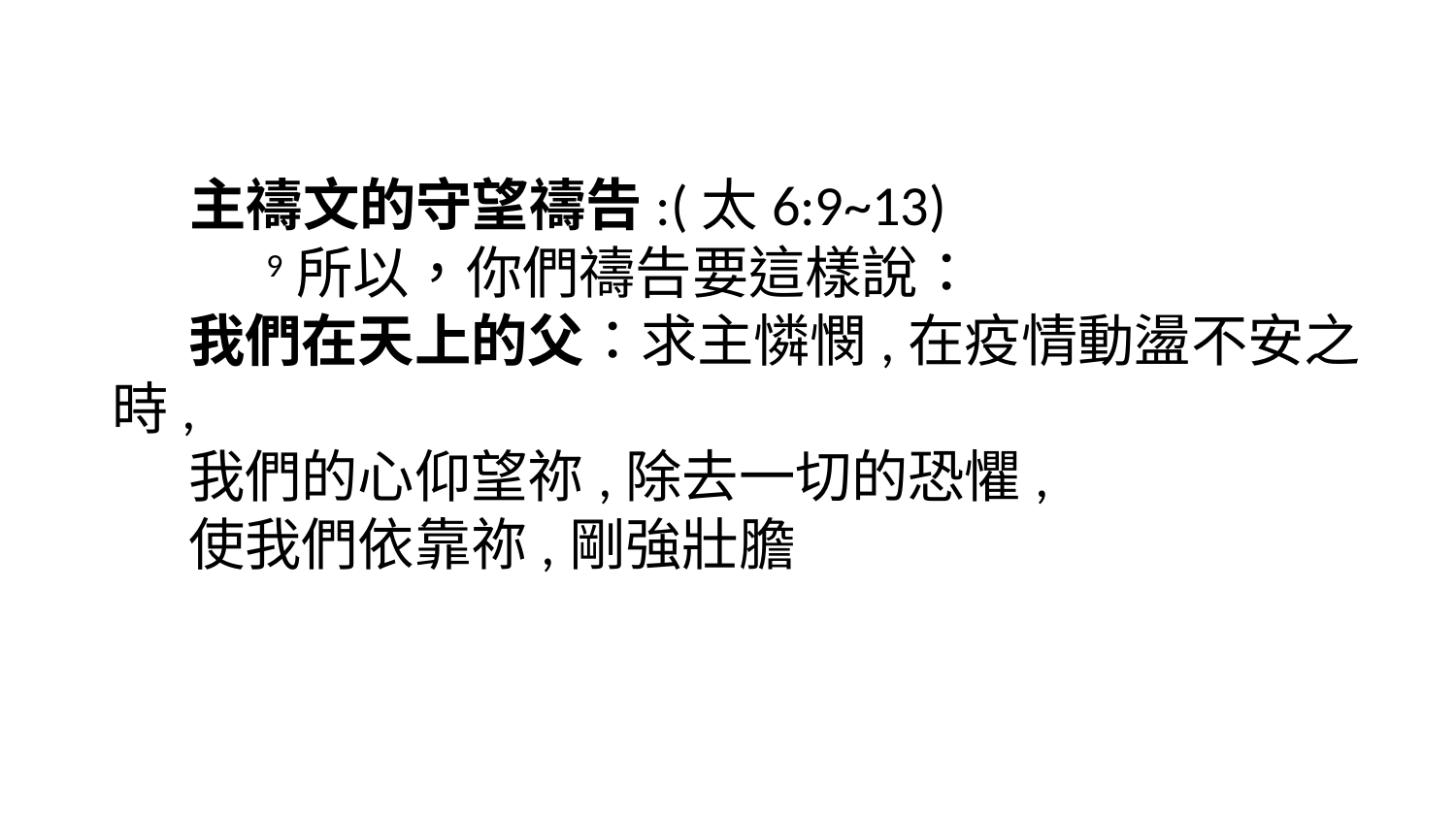

主禱文的守望禱告:(太6:9~13)
            9所以，你們禱告要這樣說：
     我們在天上的父：求主憐憫,在疫情動盪不安之時,
     我們的心仰望祢,除去一切的恐懼,
     使我們依靠祢,剛強壯膽